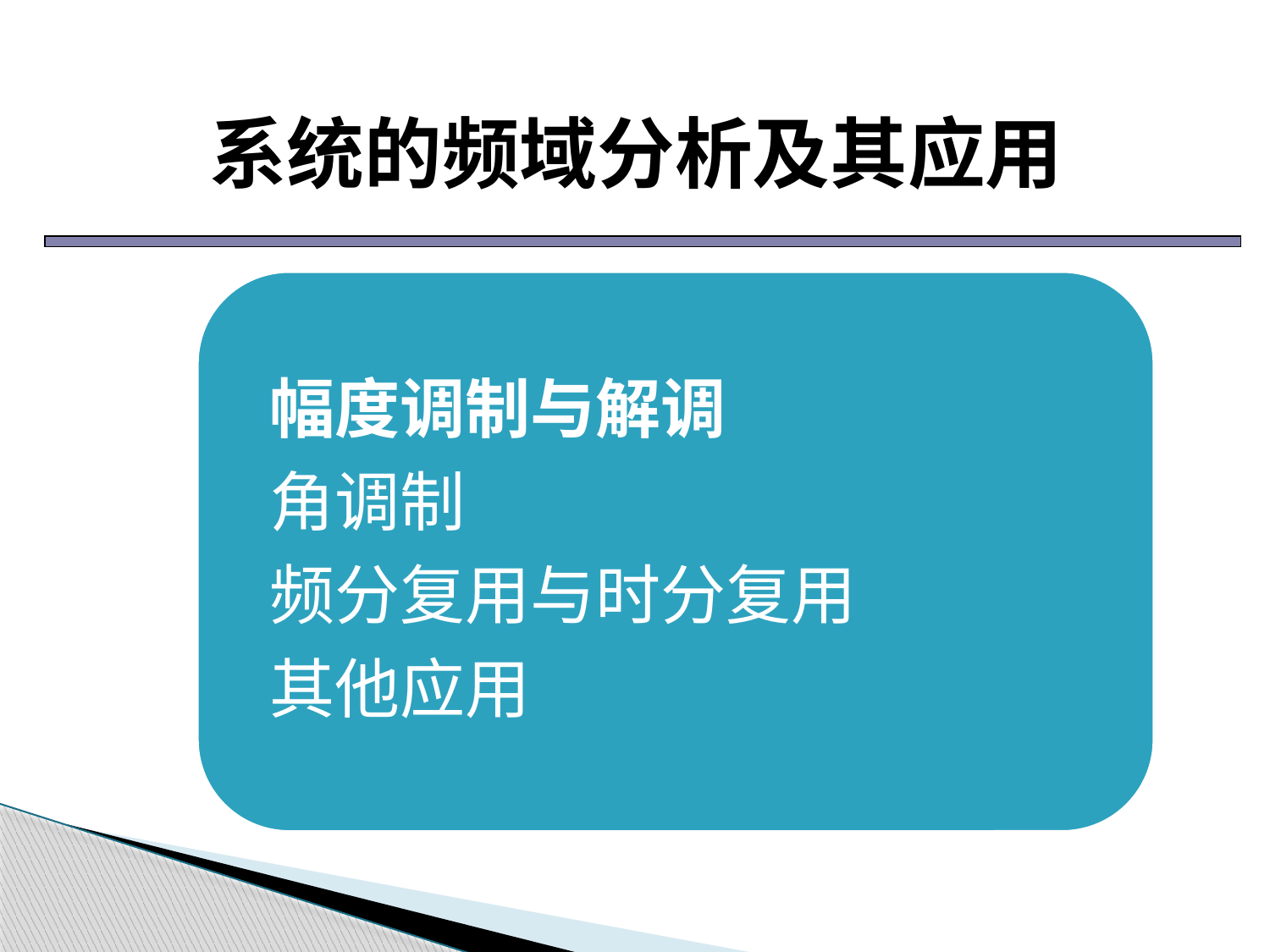

系统的频域分析及其应用

幅度调制与解调
角调制
频分复用与时分复用
其他应用